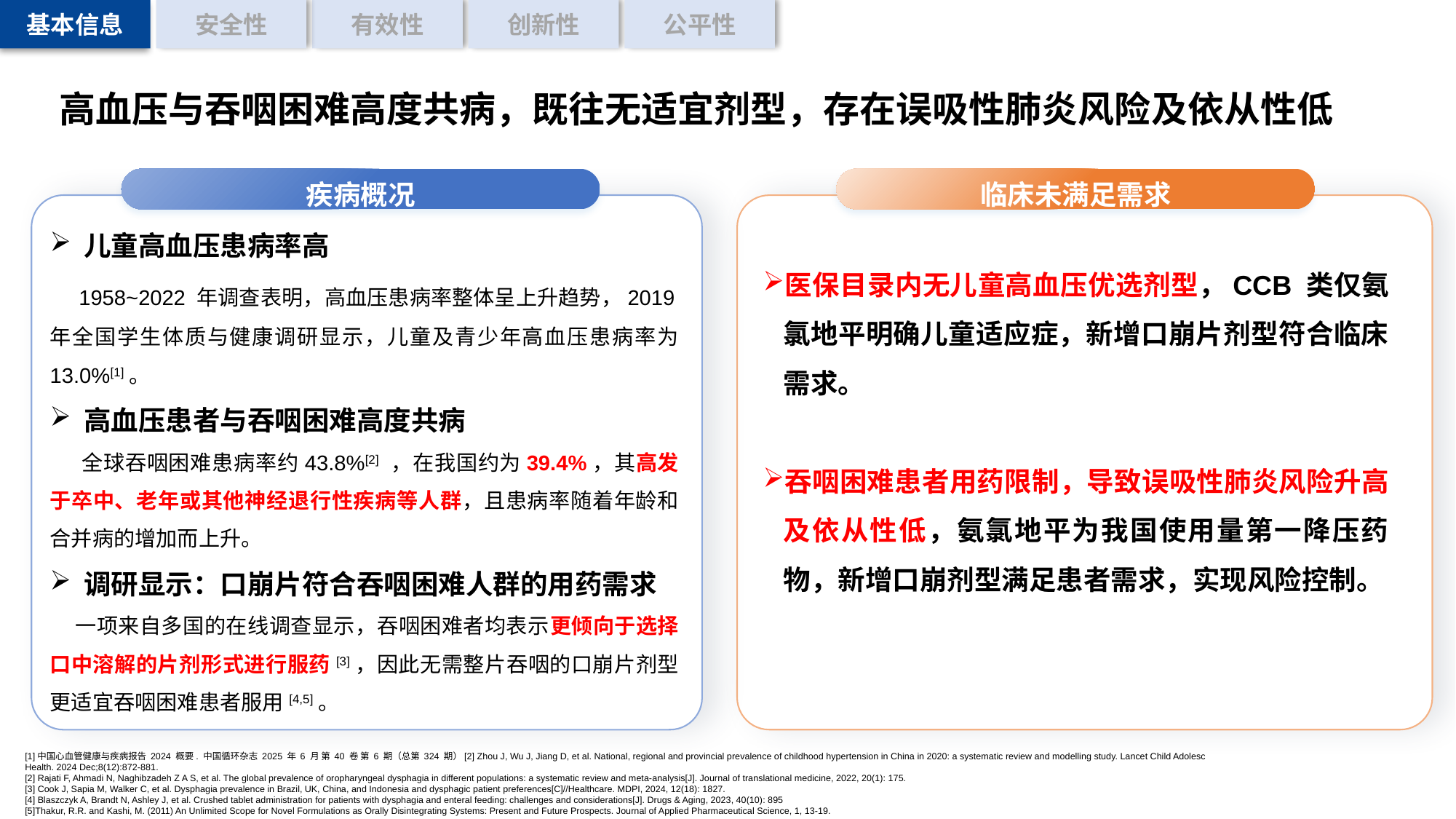

基本信息
安全性
有效性
创新性
公平性
高血压与吞咽困难高度共病，既往无适宜剂型，存在误吸性肺炎风险及依从性低
疾病概况
临床未满足需求

儿童高血压患病率高
    1958~2022 年调查表明，高血压患病率整体呈上升趋势，2019年全国学生体质与健康调研显示，儿童及青少年高血压患病率为 13.0%[1]。
高血压患者与吞咽困难高度共病
     全球吞咽困难患病率约43.8%[2] ，在我国约为39.4%，其高发于卒中、老年或其他神经退行性疾病等人群，且患病率随着年龄和合并病的增加而上升。
调研显示：口崩片符合吞咽困难人群的用药需求
    一项来自多国的在线调查显示，吞咽困难者均表示更倾向于选择口中溶解的片剂形式进行服药[3]，因此无需整片吞咽的口崩片剂型更适宜吞咽困难患者服用[4,5]。

医保目录内无儿童高血压优选剂型，CCB 类仅氨氯地平明确儿童适应症，新增口崩片剂型符合临床需求。

吞咽困难患者用药限制，导致误吸性肺炎风险升高及依从性低，氨氯地平为我国使用量第一降压药物，新增口崩剂型满足患者需求，实现风险控制。
[1]中国心血管健康与疾病报告 2024 概要. 中国循环杂志 2025 年 6 月 第 40 卷 第 6 期（总第 324 期）[2] Zhou J, Wu J, Jiang D, et al. National, regional and provincial prevalence of childhood hypertension in China in 2020: a systematic review and modelling study. Lancet Child Adolesc Health. 2024 Dec;8(12):872-881.
[2] Rajati F, Ahmadi N, Naghibzadeh Z A S, et al. The global prevalence of oropharyngeal dysphagia in different populations: a systematic review and meta-analysis[J]. Journal of translational medicine, 2022, 20(1): 175.
[3] Cook J, Sapia M, Walker C, et al. Dysphagia prevalence in Brazil, UK, China, and Indonesia and dysphagic patient preferences[C]//Healthcare. MDPI, 2024, 12(18): 1827.
[4] Blaszczyk A, Brandt N, Ashley J, et al. Crushed tablet administration for patients with dysphagia and enteral feeding: challenges and considerations[J]. Drugs & Aging, 2023, 40(10): 895
[5]Thakur, R.R. and Kashi, M. (2011) An Unlimited Scope for Novel Formulations as Orally Disintegrating Systems: Present and Future Prospects. Journal of Applied Pharmaceutical Science, 1, 13-19.